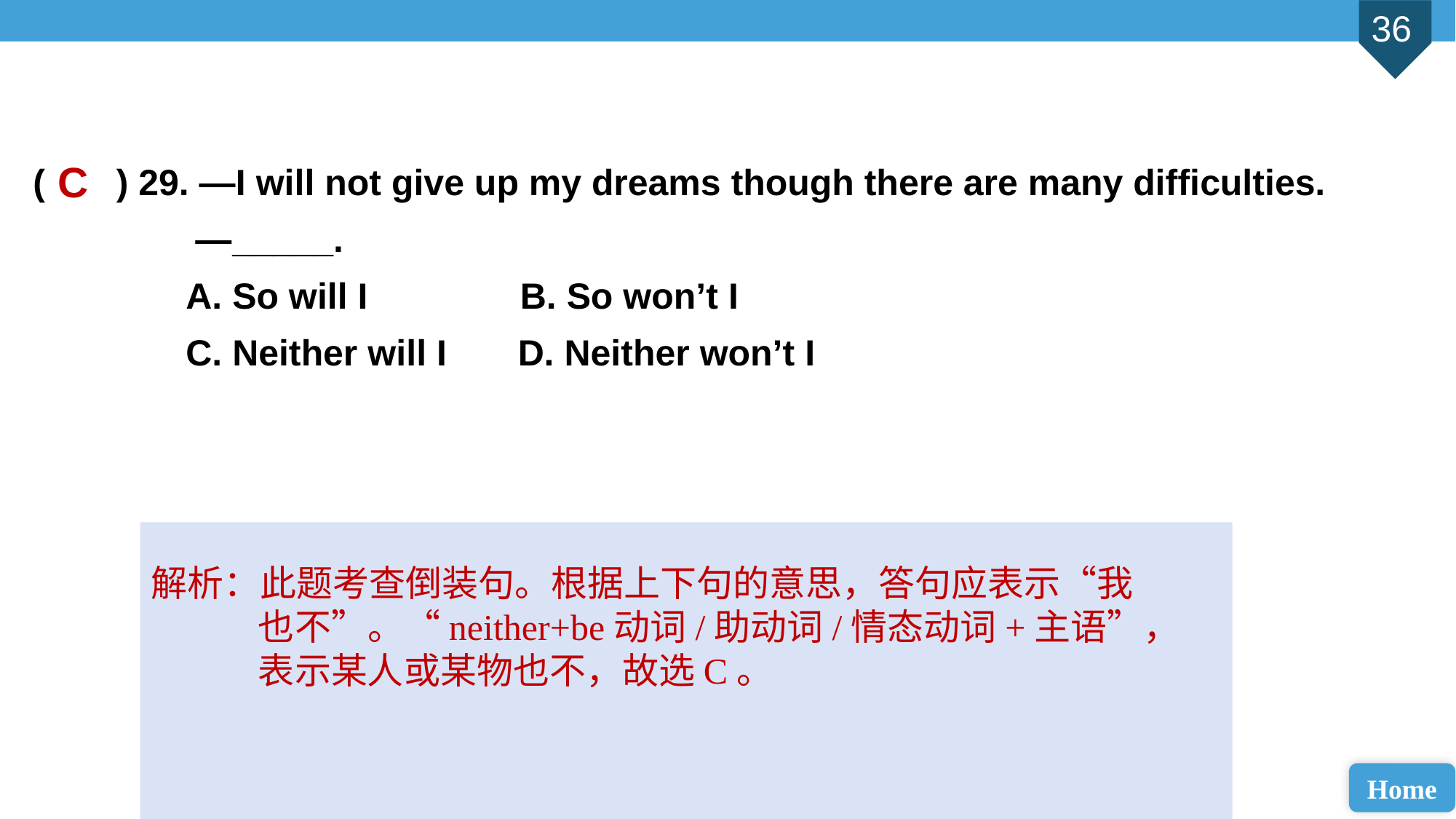

(       ) 29. —I will not give up my dreams though there are many difficulties.
                —_____.
               A. So will I               B. So won’t I
               C. Neither will I       D. Neither won’t I
C

解析：此题考查倒装句。根据上下句的意思，答句应表示“我也不”。“neither+be动词/助动词/情态动词+主语”，表示某人或某物也不，故选C。